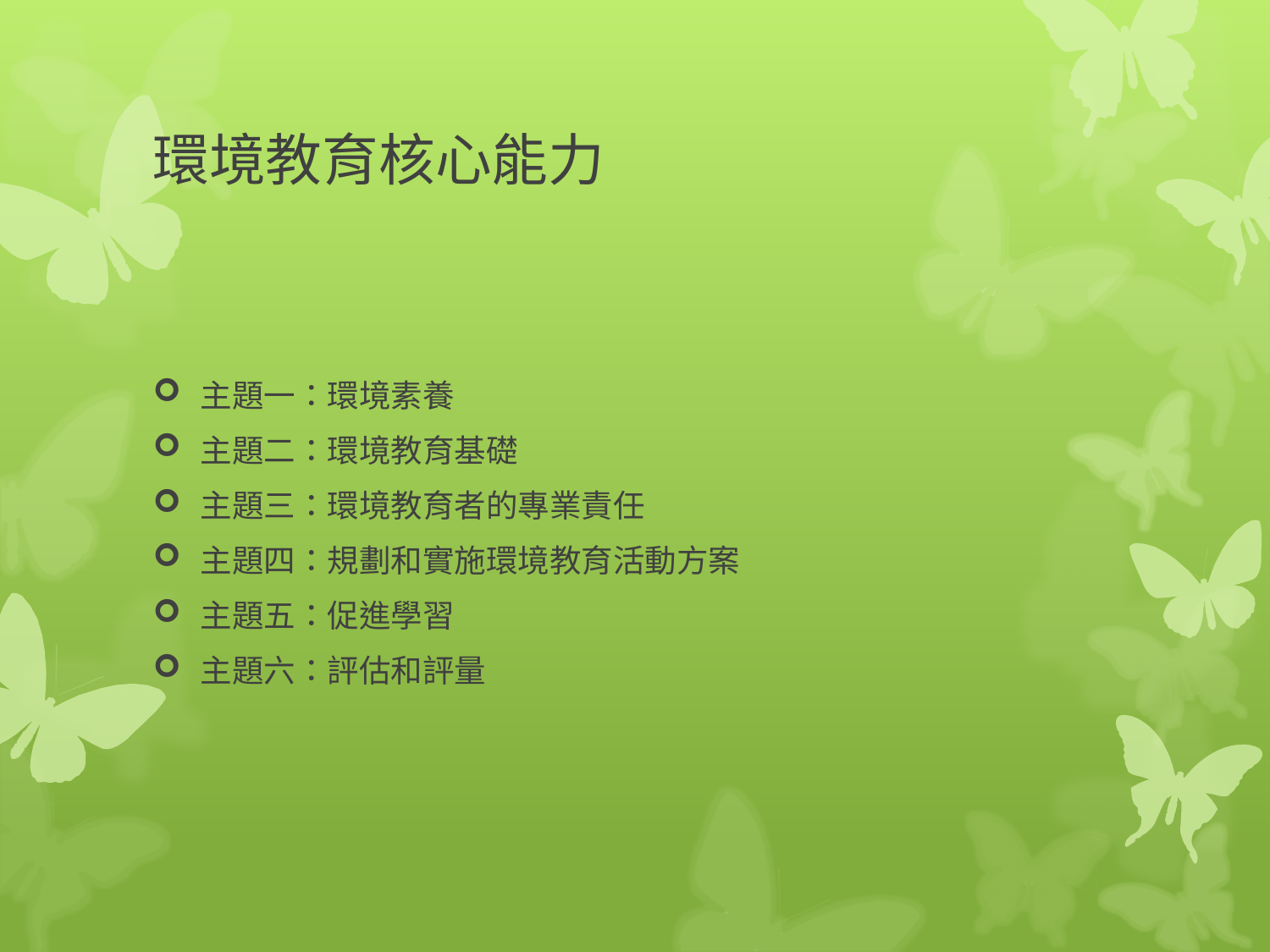

# 環境教育核心能力
主題一：環境素養
主題二：環境教育基礎
主題三：環境教育者的專業責任
主題四：規劃和實施環境教育活動方案
主題五：促進學習
主題六：評估和評量